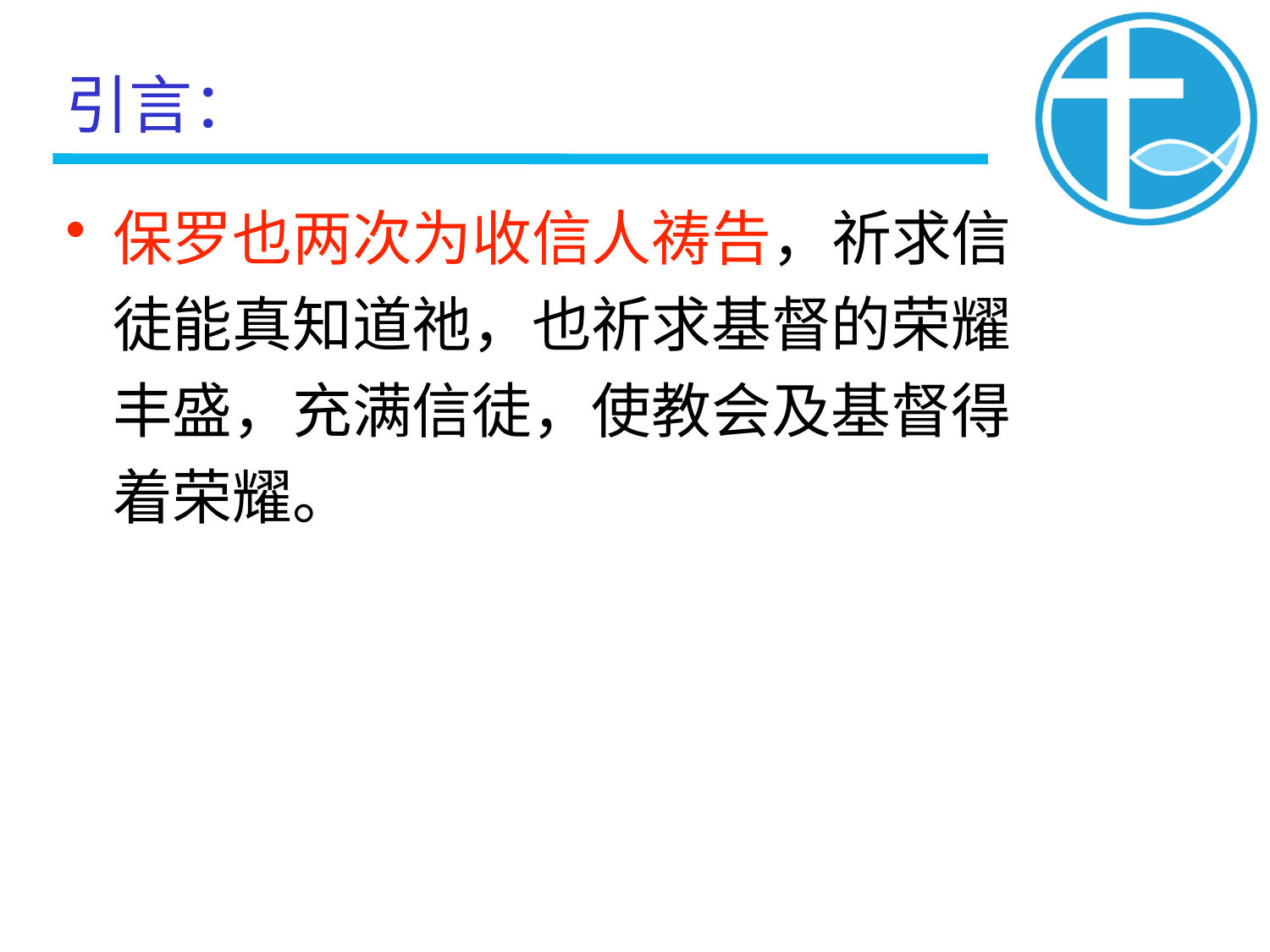

引言：
保罗也两次为收信人祷告，祈求信徒能真知道祂，也祈求基督的荣耀丰盛，充满信徒，使教会及基督得着荣耀。